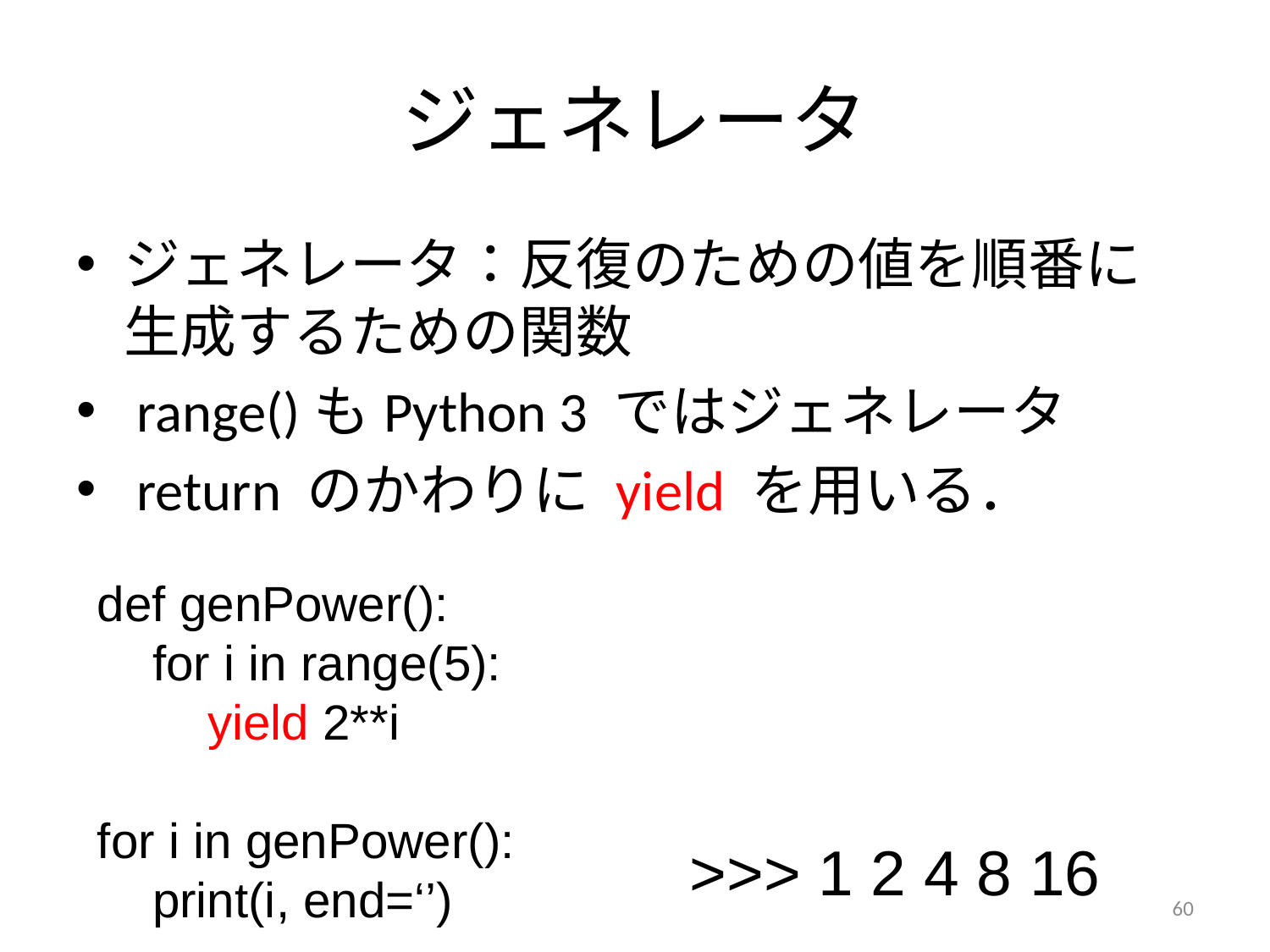

# ジェネレータ
ジェネレータ：反復のための値を順番に生成するための関数
 range()もPython 3 ではジェネレータ
 return のかわりに yield を用いる．

def genPower():
    for i in range(5):
        yield 2**i

for i in genPower():
    print(i, end=‘’)
>>> 1 2 4 8 16
60